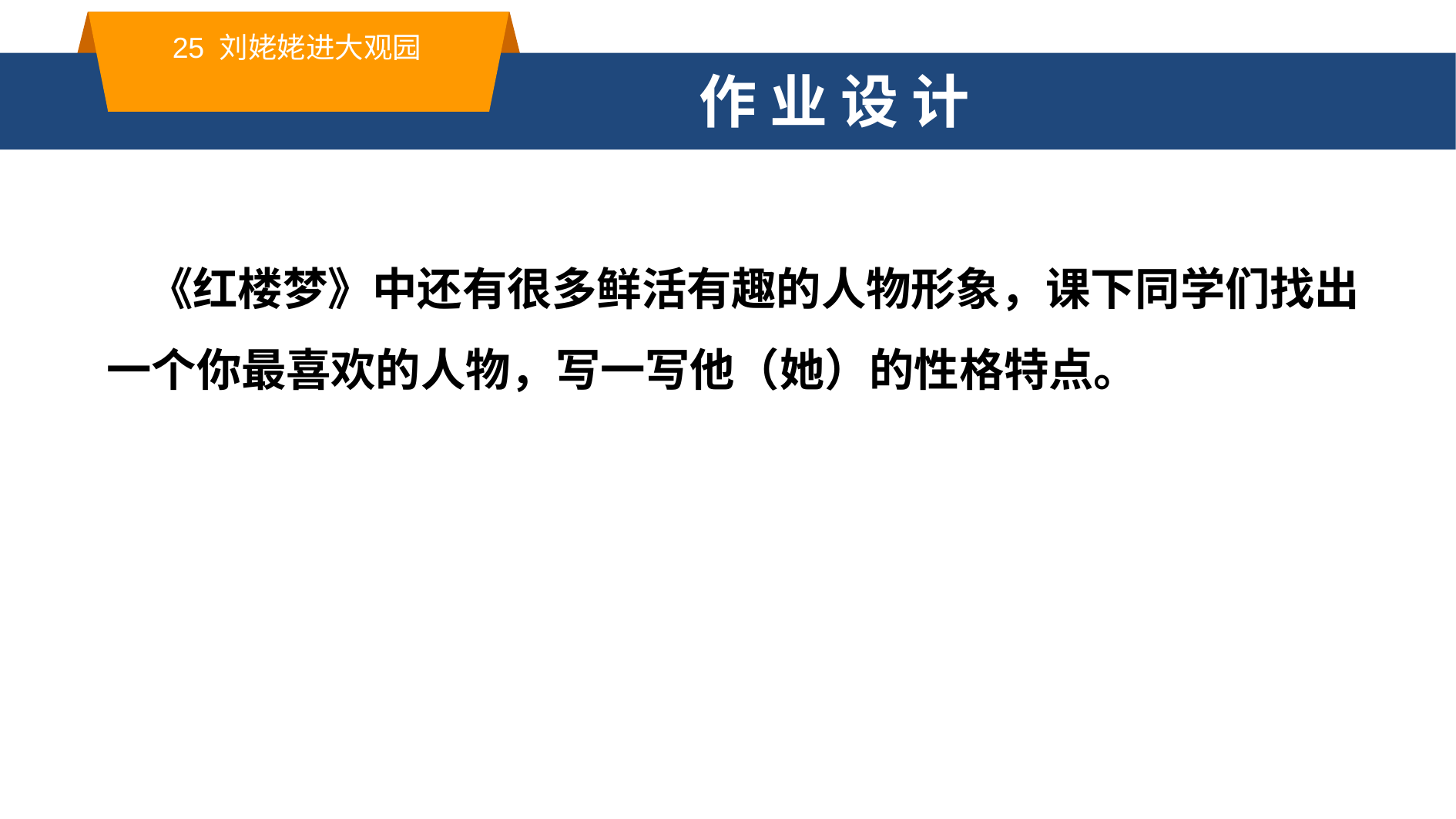

25 刘姥姥进大观园

作 业 设 计
   《红楼梦》中还有很多鲜活有趣的人物形象，课下同学们找出一个你最喜欢的人物，写一写他（她）的性格特点。